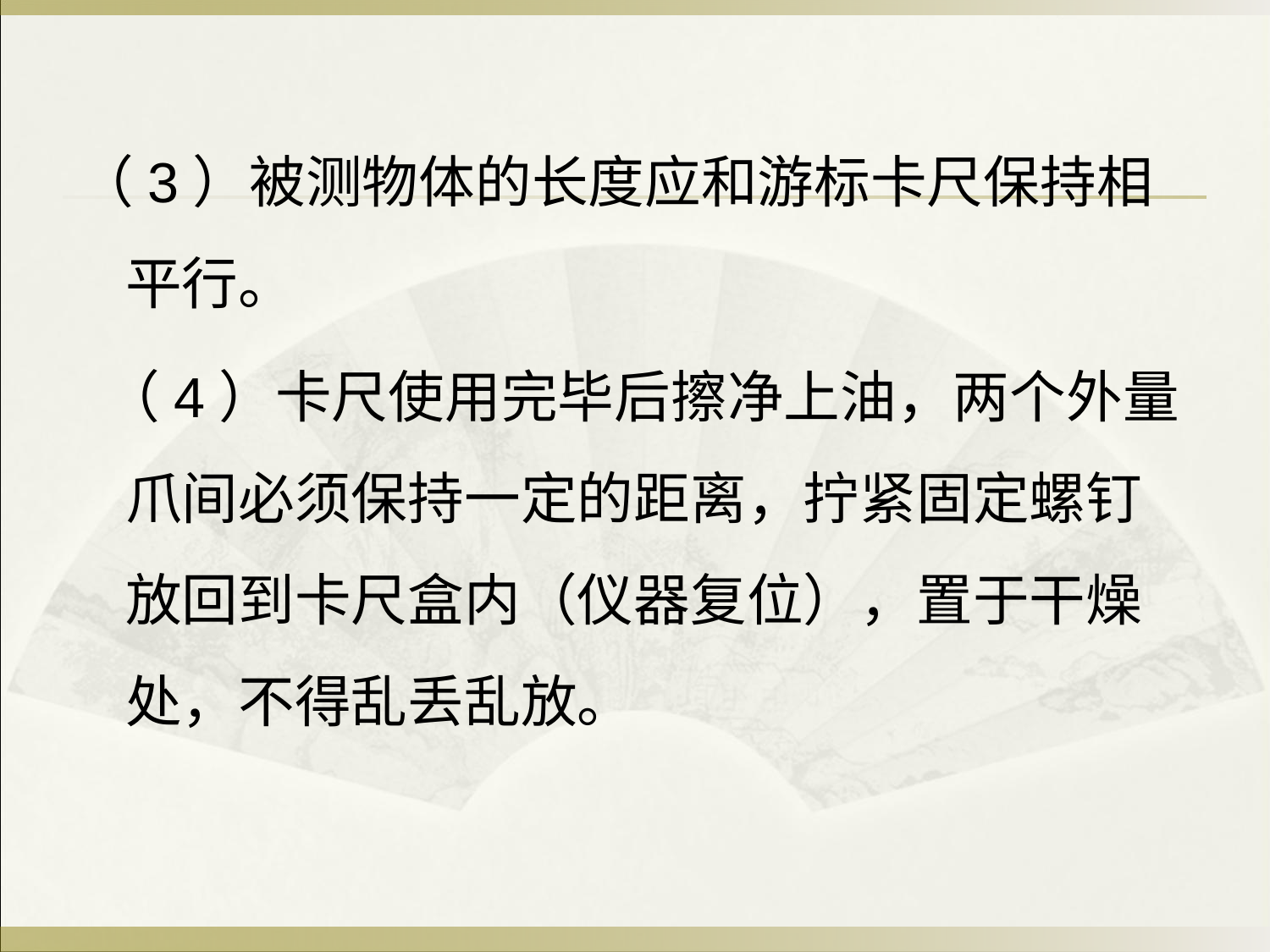

（3）被测物体的长度应和游标卡尺保持相平行。
 （4）卡尺使用完毕后擦净上油，两个外量爪间必须保持一定的距离，拧紧固定螺钉放回到卡尺盒内（仪器复位），置于干燥处，不得乱丢乱放。